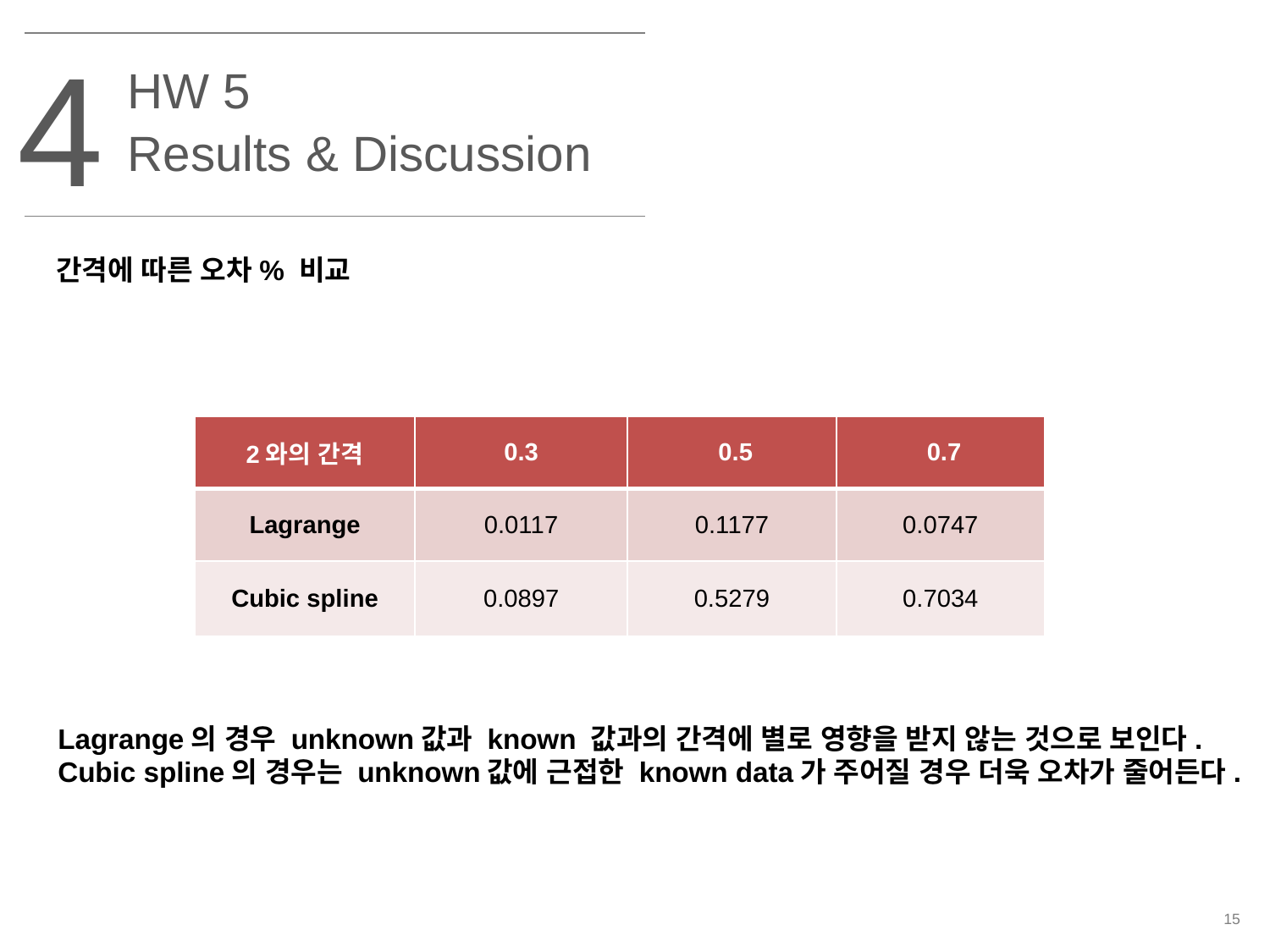

4
HW 5
Results & Discussion
간격에 따른 오차% 비교
| 2와의 간격 | 0.3 | 0.5 | 0.7 |
| --- | --- | --- | --- |
| Lagrange | 0.0117 | 0.1177 | 0.0747 |
| Cubic spline | 0.0897 | 0.5279 | 0.7034 |
Lagrange의 경우 unknown값과 known 값과의 간격에 별로 영향을 받지 않는 것으로 보인다.
Cubic spline의 경우는 unknown값에 근접한 known data가 주어질 경우 더욱 오차가 줄어든다.